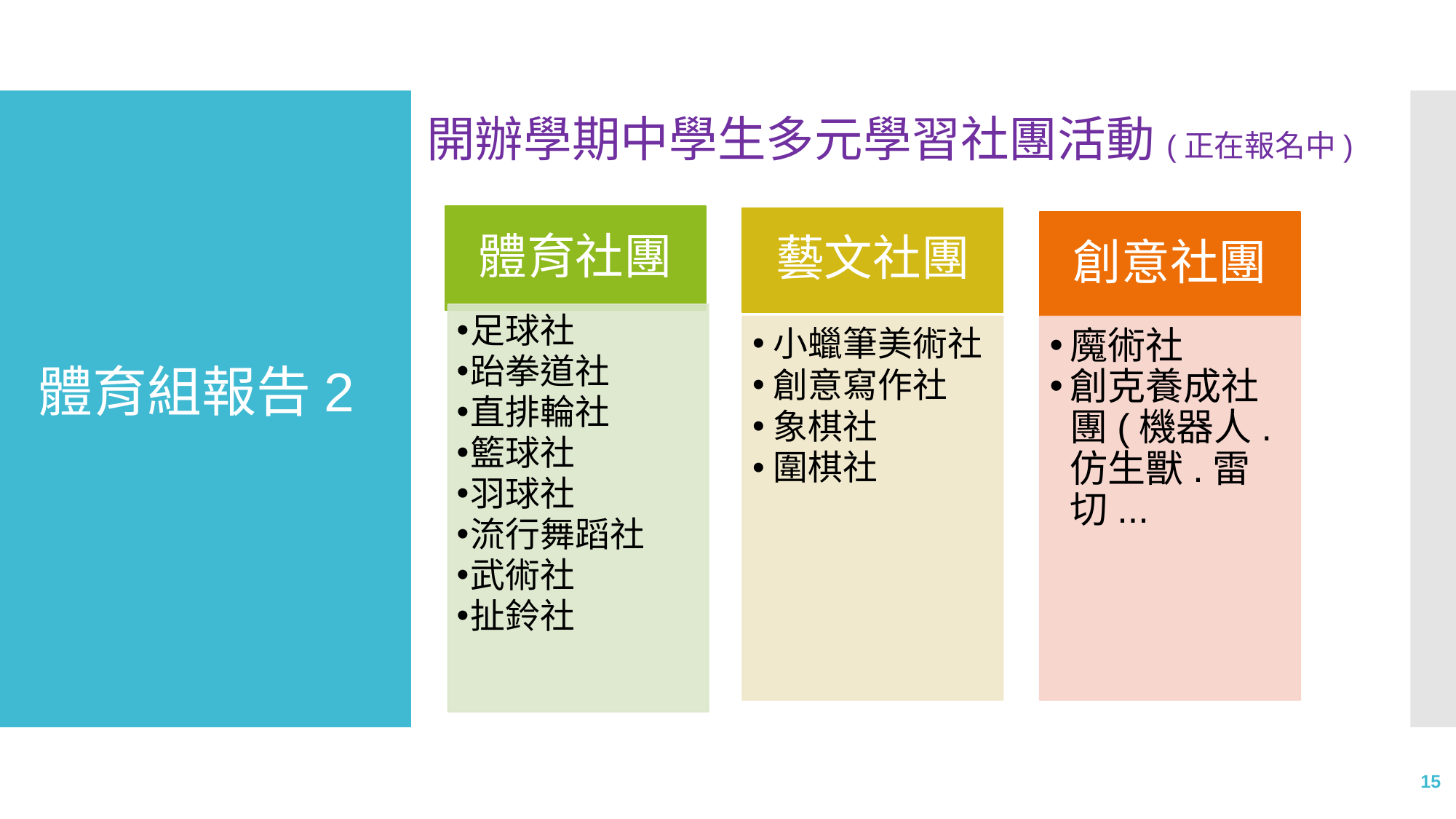

開辦學期中學生多元學習社團活動(正在報名中)

體育社團

藝文社團

創意社團

足球社
跆拳道社
直排輪社
籃球社
羽球社
流行舞蹈社
武術社
扯鈴社

小蠟筆美術社
創意寫作社
象棋社
圍棋社

魔術社
創克養成社團(機器人.仿生獸.雷切...

# 體育組報告2
15